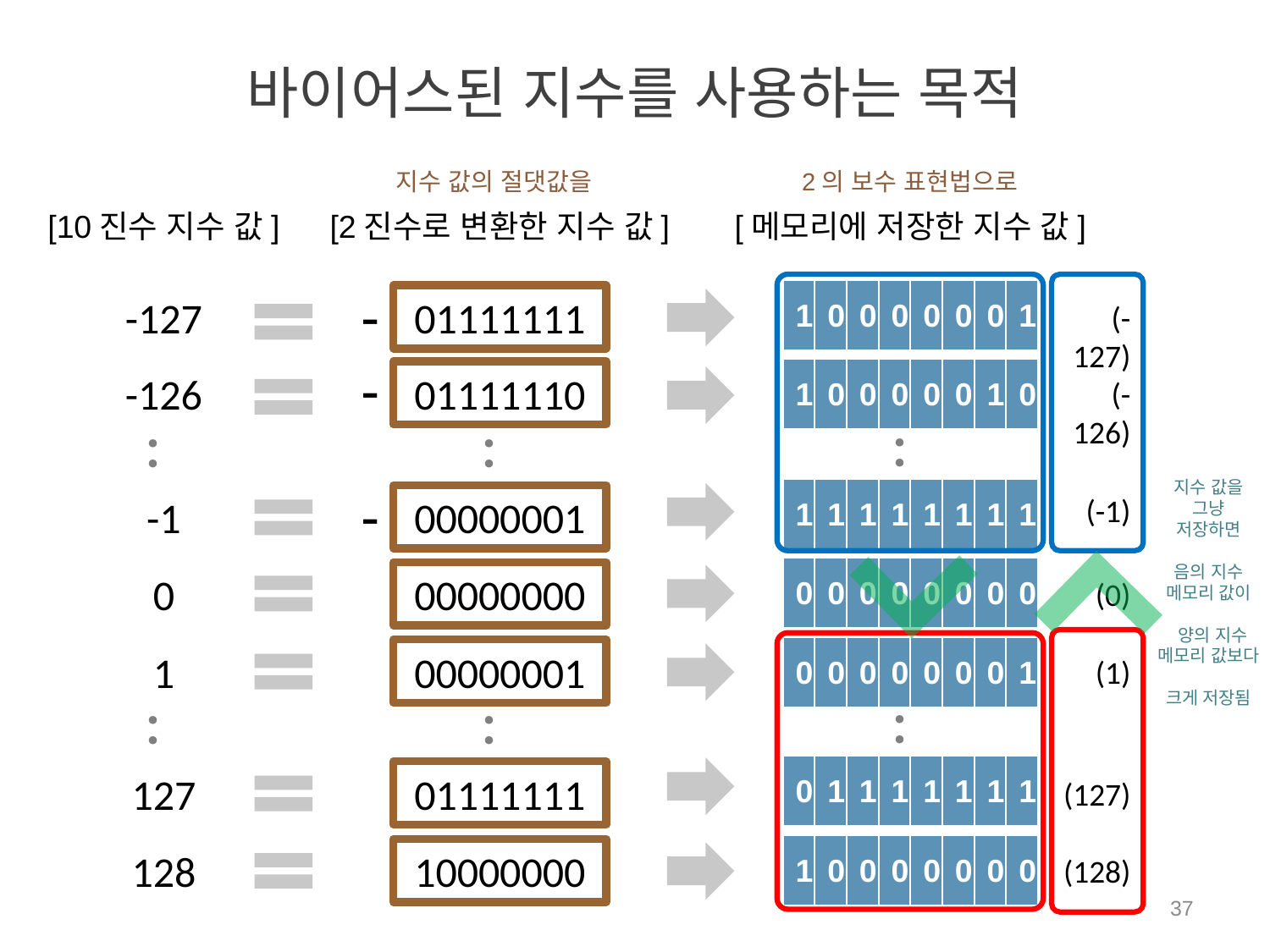

# 바이어스된 지수를 사용하는 목적
지수 값의 절댓값을
2의 보수 표현법으로
[2진수로 변환한 지수 값]
[10진수 지수 값]
[메모리에 저장한 지수 값]
-

| 1 | 0 | 0 | 0 | 0 | 0 | 0 | 1 |
| --- | --- | --- | --- | --- | --- | --- | --- |
01111111
-127

(-127)
-
| 1 | 0 | 0 | 0 | 0 | 0 | 1 | 0 |
| --- | --- | --- | --- | --- | --- | --- | --- |
01111110
-126

(-126)
：
：
：
지수 값을
그냥
저장하면

음의 지수 메모리 값이

 양의 지수 메모리 값보다

크게 저장됨
-
| 1 | 1 | 1 | 1 | 1 | 1 | 1 | 1 |
| --- | --- | --- | --- | --- | --- | --- | --- |

(-1)
00000001
-1

| 0 | 0 | 0 | 0 | 0 | 0 | 0 | 0 |
| --- | --- | --- | --- | --- | --- | --- | --- |
00000000
0

(0)

| 0 | 0 | 0 | 0 | 0 | 0 | 0 | 1 |
| --- | --- | --- | --- | --- | --- | --- | --- |
00000001
1

(1)
：
：
：
| 0 | 1 | 1 | 1 | 1 | 1 | 1 | 1 |
| --- | --- | --- | --- | --- | --- | --- | --- |

01111111
127

(127)
| 1 | 0 | 0 | 0 | 0 | 0 | 0 | 0 |
| --- | --- | --- | --- | --- | --- | --- | --- |
10000000
128

(128)
37